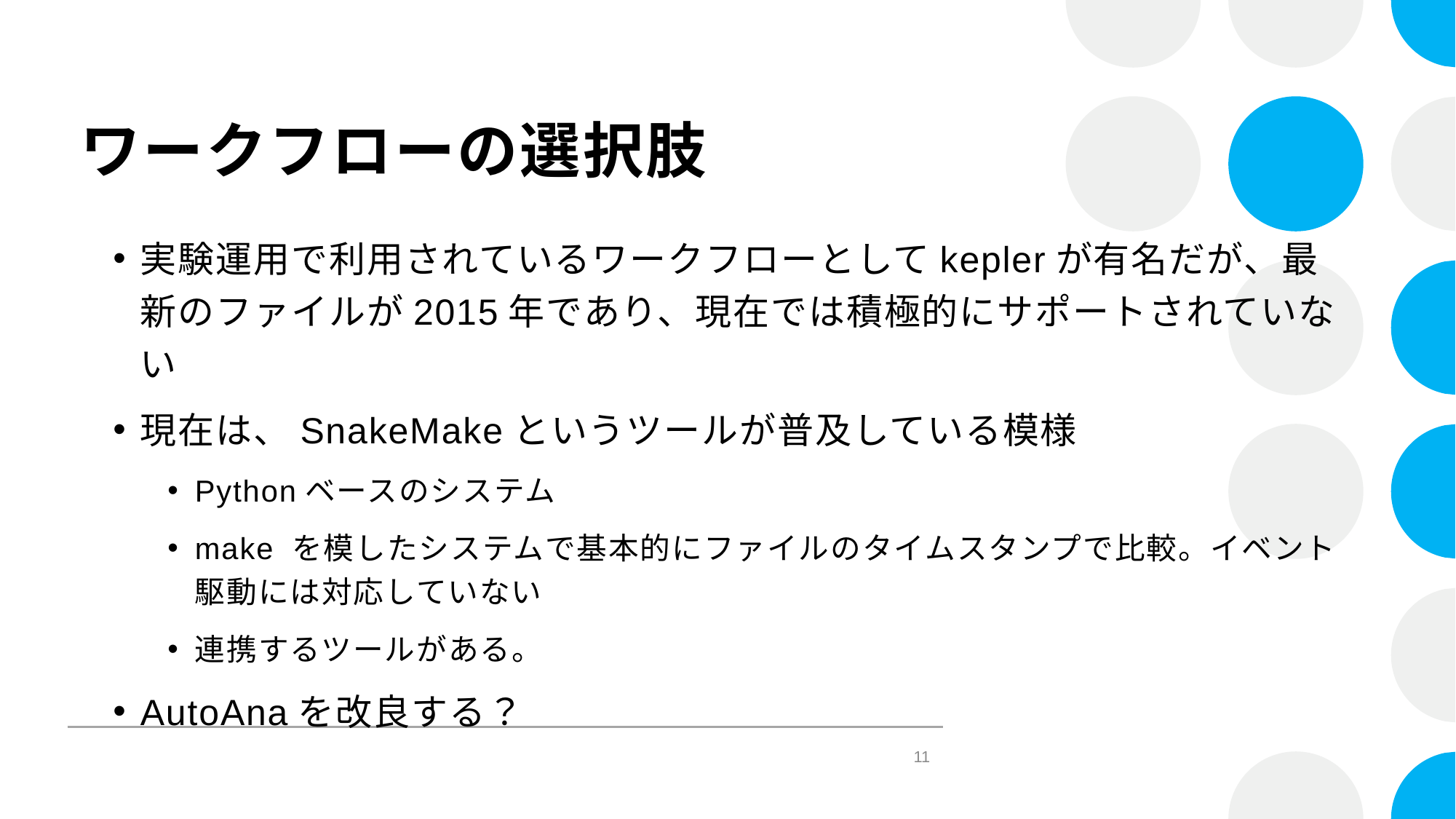

# ワークフローの選択肢
実験運用で利用されているワークフローとしてkeplerが有名だが、最新のファイルが2015年であり、現在では積極的にサポートされていない
現在は、SnakeMakeというツールが普及している模様
Pythonベースのシステム
make を模したシステムで基本的にファイルのタイムスタンプで比較。イベント駆動には対応していない
連携するツールがある。
AutoAnaを改良する？
11